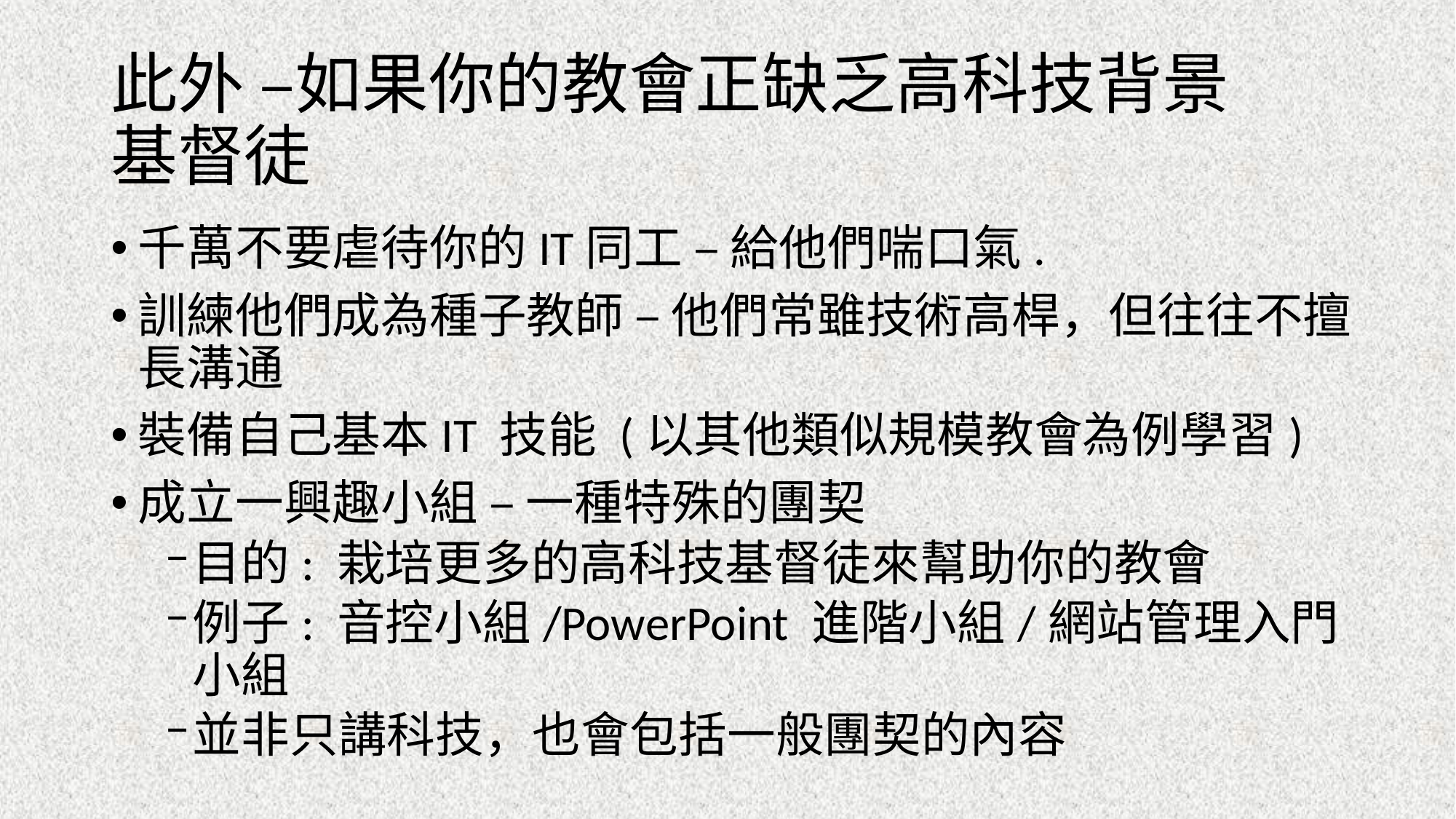

# 此外 –如果你的教會正缺乏高科技背景基督徒
千萬不要虐待你的IT同工 – 給他們喘口氣.
訓練他們成為種子教師 – 他們常雖技術高桿，但往往不擅長溝通
裝備自己基本IT 技能 (以其他類似規模教會為例學習)
成立一興趣小組 – 一種特殊的團契
目的: 栽培更多的高科技基督徒來幫助你的教會
例子: 音控小組/PowerPoint 進階小組/網站管理入門小組
並非只講科技，也會包括一般團契的內容